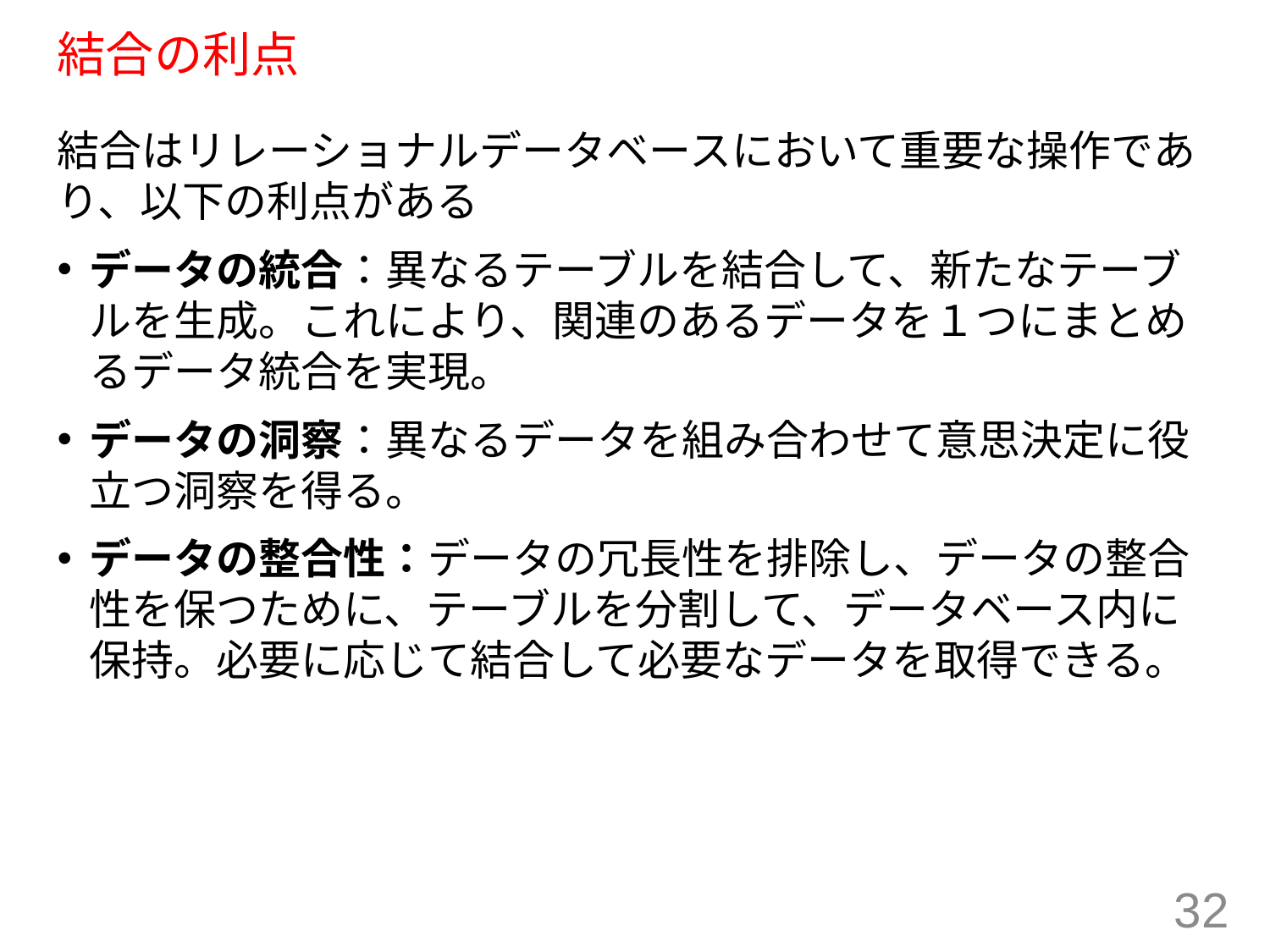

# 結合の利点
結合はリレーショナルデータベースにおいて重要な操作であり、以下の利点がある
データの統合：異なるテーブルを結合して、新たなテーブルを生成。これにより、関連のあるデータを１つにまとめるデータ統合を実現。
データの洞察：異なるデータを組み合わせて意思決定に役立つ洞察を得る。
データの整合性：データの冗長性を排除し、データの整合性を保つために、テーブルを分割して、データベース内に保持。必要に応じて結合して必要なデータを取得できる。

32